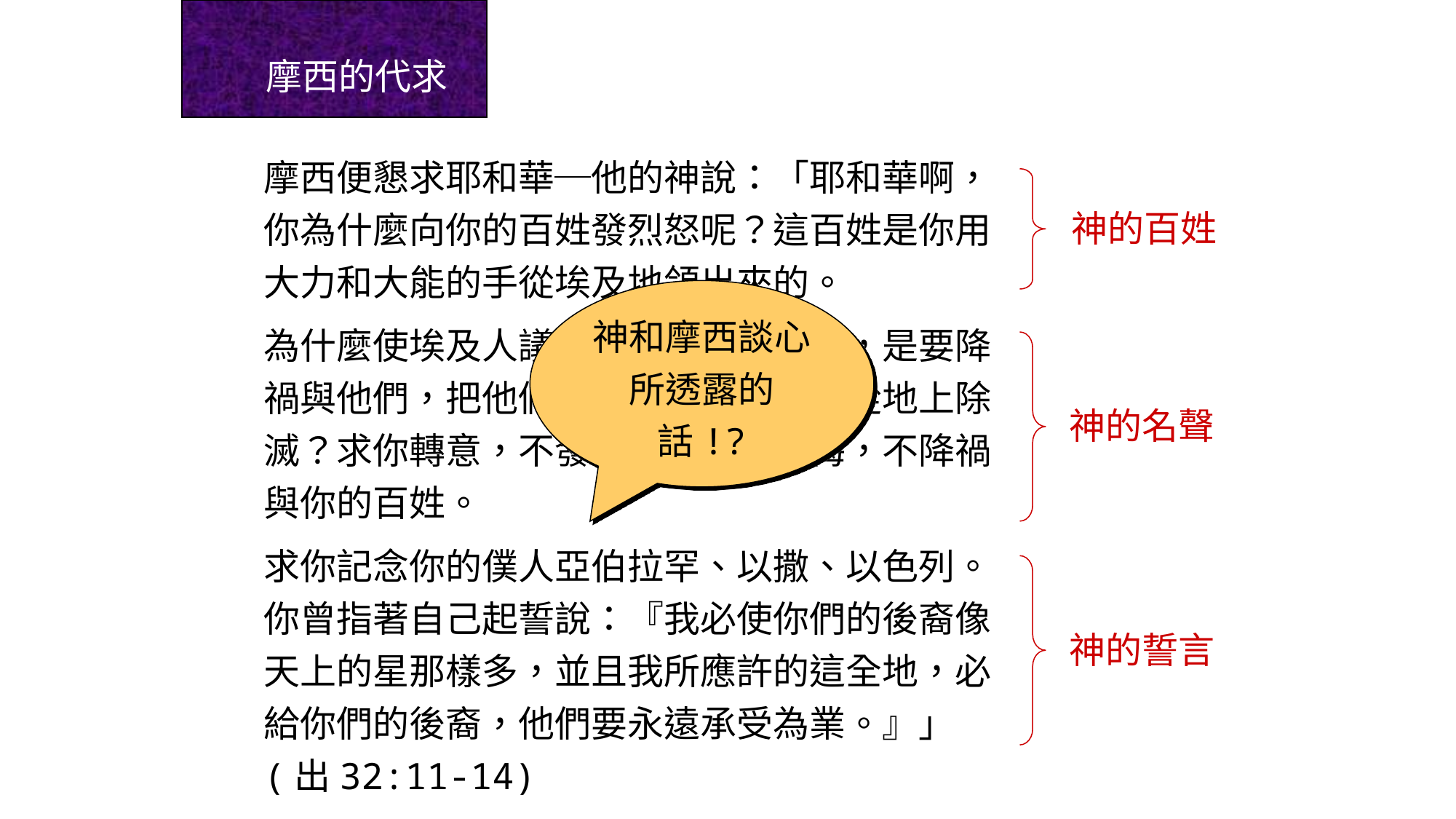

摩西的代求
摩西便懇求耶和華─他的神說：「耶和華啊，你為什麼向你的百姓發烈怒呢？這百姓是你用大力和大能的手從埃及地領出來的。
為什麼使埃及人議論說他領他們出去，是要降禍與他們，把他們殺在山中，將他們從地上除滅？求你轉意，不發你的烈怒；後悔，不降禍與你的百姓。
求你記念你的僕人亞伯拉罕、以撒、以色列。你曾指著自己起誓說：『我必使你們的後裔像天上的星那樣多，並且我所應許的這全地，必給你們的後裔，他們要永遠承受為業。』」(出32:11-14)

神的百姓
神和摩西談心所透露的話!?

神的名聲

神的誓言